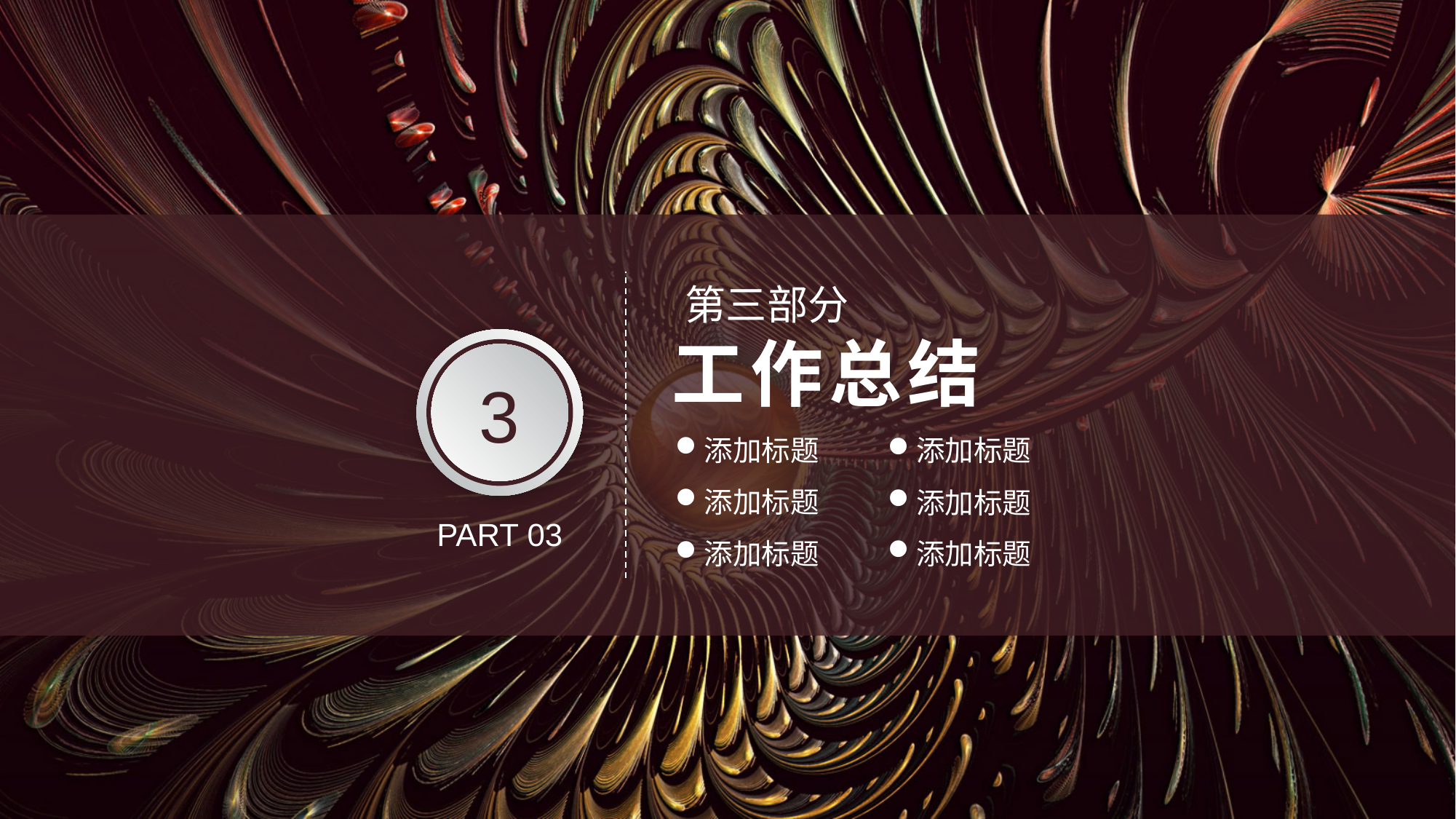

第三部分
工作总结

3
添加标题
添加标题
添加标题
添加标题
PART 03
添加标题
添加标题